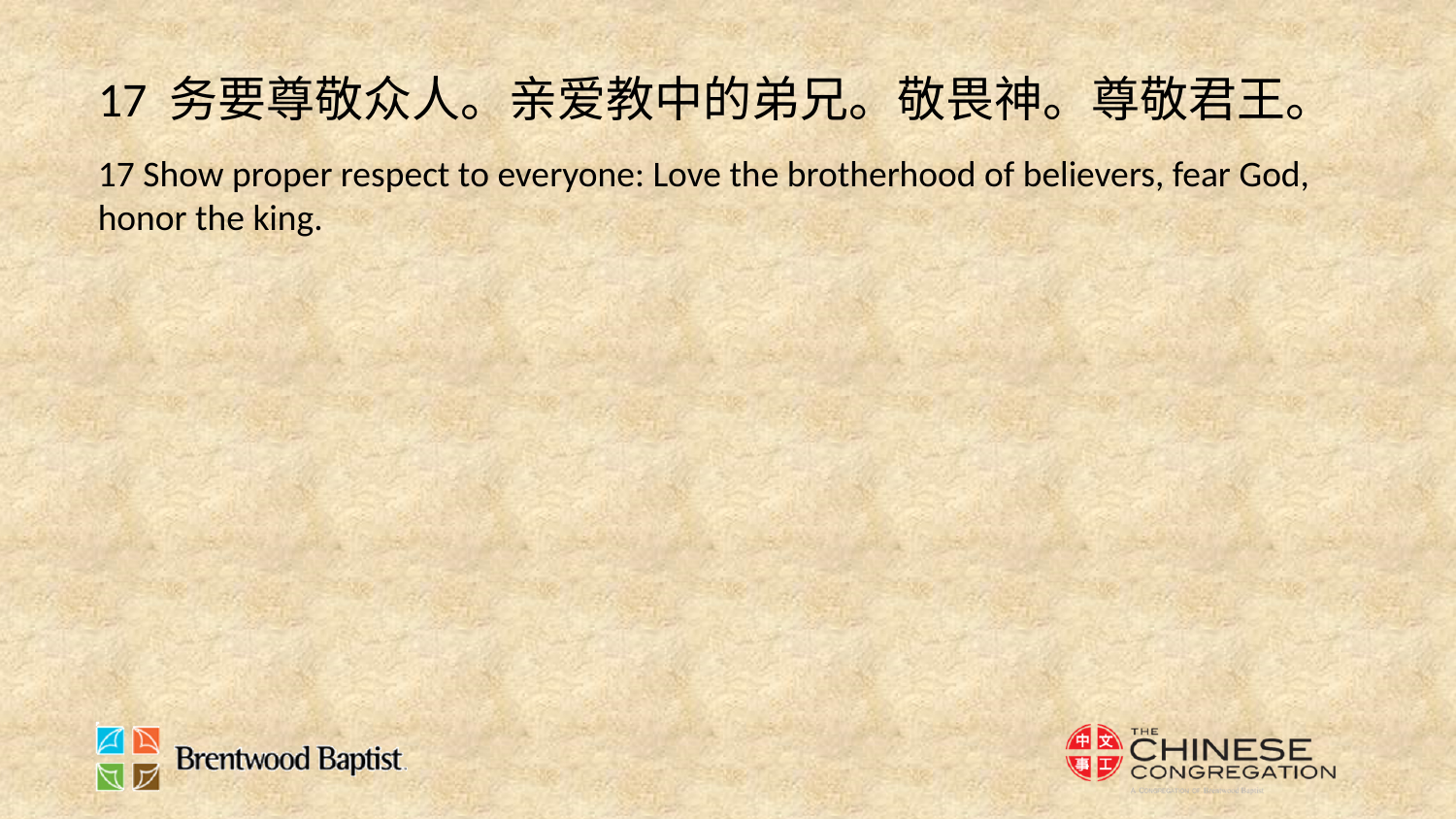

17 务要尊敬众人。亲爱教中的弟兄。敬畏神。尊敬君王。

17 Show proper respect to everyone: Love the brotherhood of believers, fear God, honor the king.